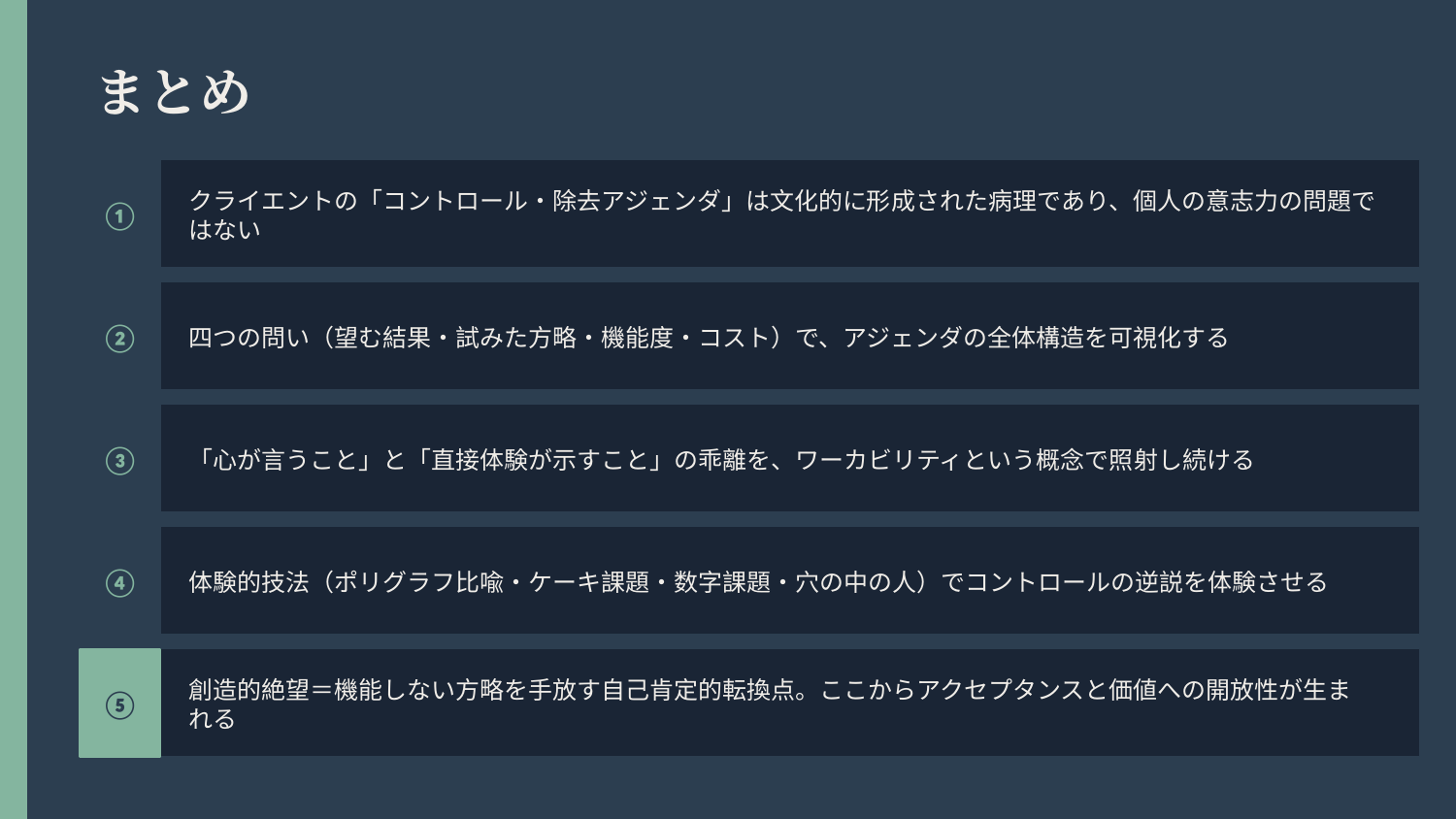

まとめ

①
クライエントの「コントロール・除去アジェンダ」は文化的に形成された病理であり、個人の意志力の問題ではない

②
四つの問い（望む結果・試みた方略・機能度・コスト）で、アジェンダの全体構造を可視化する

③
「心が言うこと」と「直接体験が示すこと」の乖離を、ワーカビリティという概念で照射し続ける

④
体験的技法（ポリグラフ比喩・ケーキ課題・数字課題・穴の中の人）でコントロールの逆説を体験させる

⑤
創造的絶望＝機能しない方略を手放す自己肯定的転換点。ここからアクセプタンスと価値への開放性が生まれる